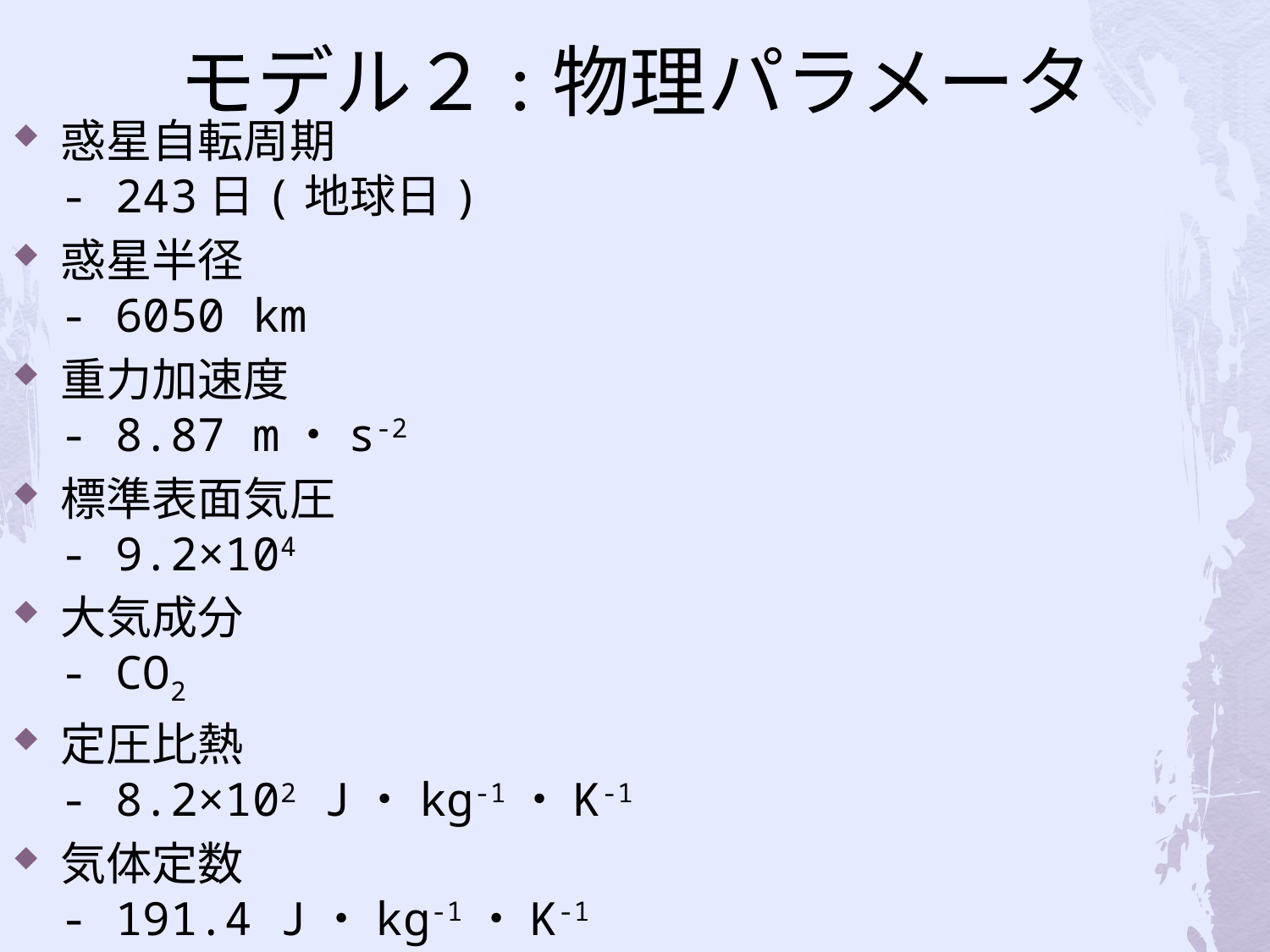

# モデル２:物理パラメータ
惑星自転周期
- 243日(地球日)
惑星半径
- 6050 km
重力加速度
- 8.87 m・s-2
標準表面気圧
- 9.2×104
大気成分
- CO2
定圧比熱
- 8.2×102 J・kg-1・K-1
気体定数
- 191.4 J・kg-1・K-1